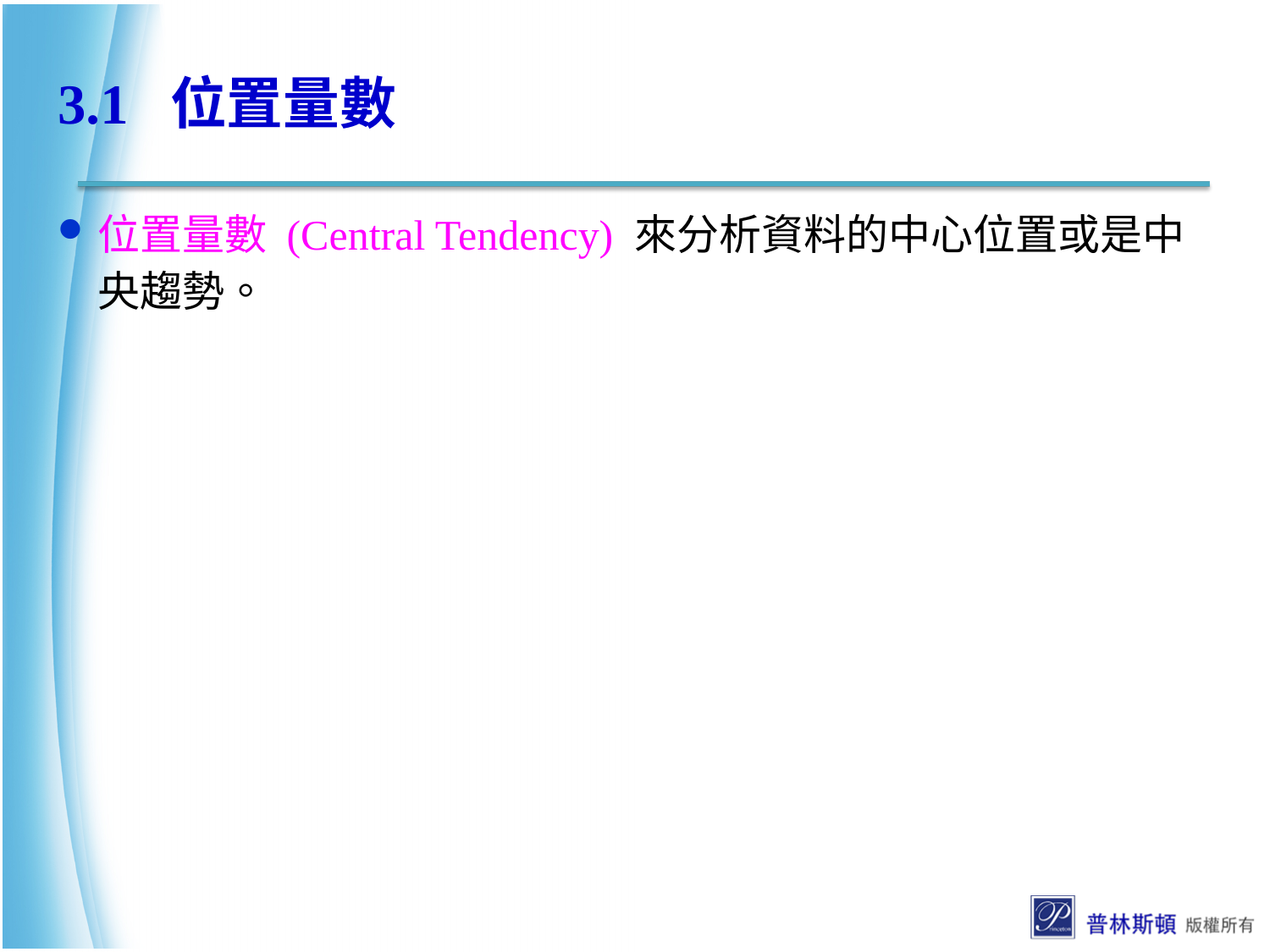

# 3.1  位置量數
位置量數 (Central Tendency) 來分析資料的中心位置或是中央趨勢。